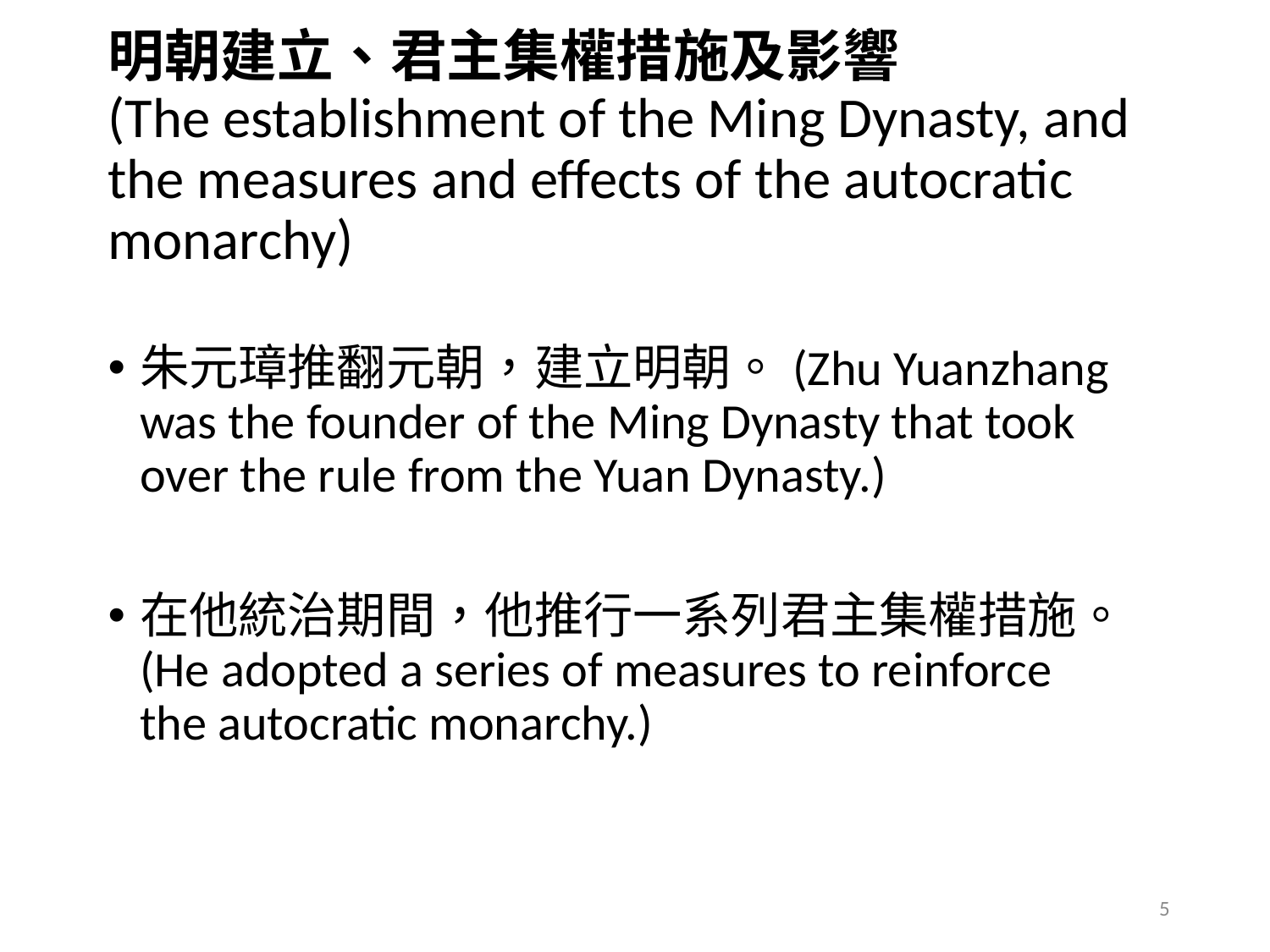

# 明朝建立、君主集權措施及影響 (The establishment of the Ming Dynasty, and the measures and effects of the autocratic monarchy)

朱元璋推翻元朝，建立明朝。(Zhu Yuanzhang was the founder of the Ming Dynasty that took over the rule from the Yuan Dynasty.)

在他統治期間，他推行一系列君主集權措施。(He adopted a series of measures to reinforce the autocratic monarchy.)

5